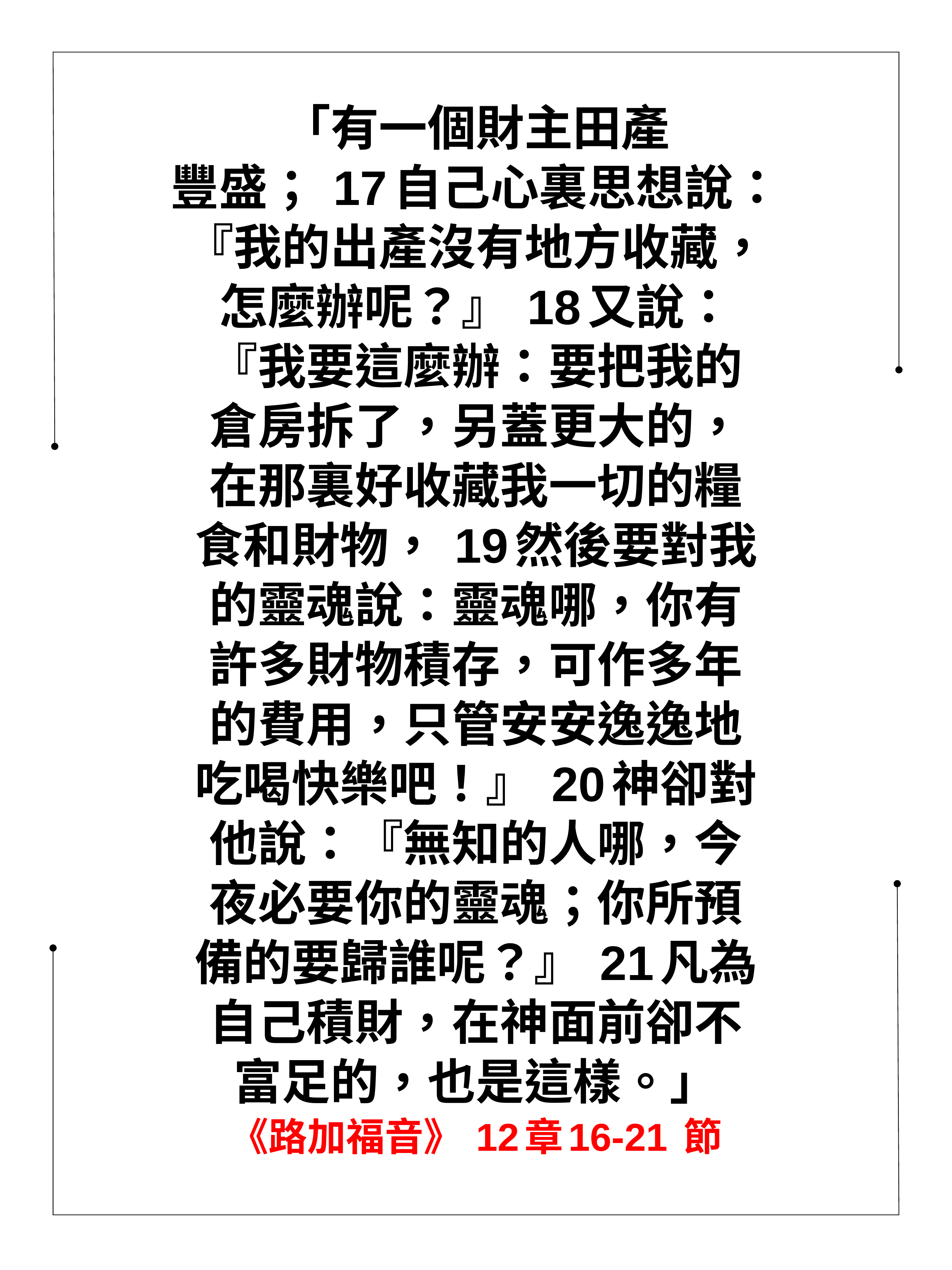

「有一個財主田產
豐盛； 17自己心裏思想說：
『我的出產沒有地方收藏，
怎麼辦呢？』 18又說：
『我要這麼辦：要把我的
倉房拆了，另蓋更大的，
在那裏好收藏我一切的糧
食和財物， 19然後要對我
的靈魂說：靈魂哪，你有
許多財物積存，可作多年
的費用，只管安安逸逸地
吃喝快樂吧！』 20神卻對
他說：『無知的人哪，今
夜必要你的靈魂；你所預
備的要歸誰呢？』 21凡為
自己積財，在神面前卻不
富足的，也是這樣。」
《路加福音》 12章16-21 節